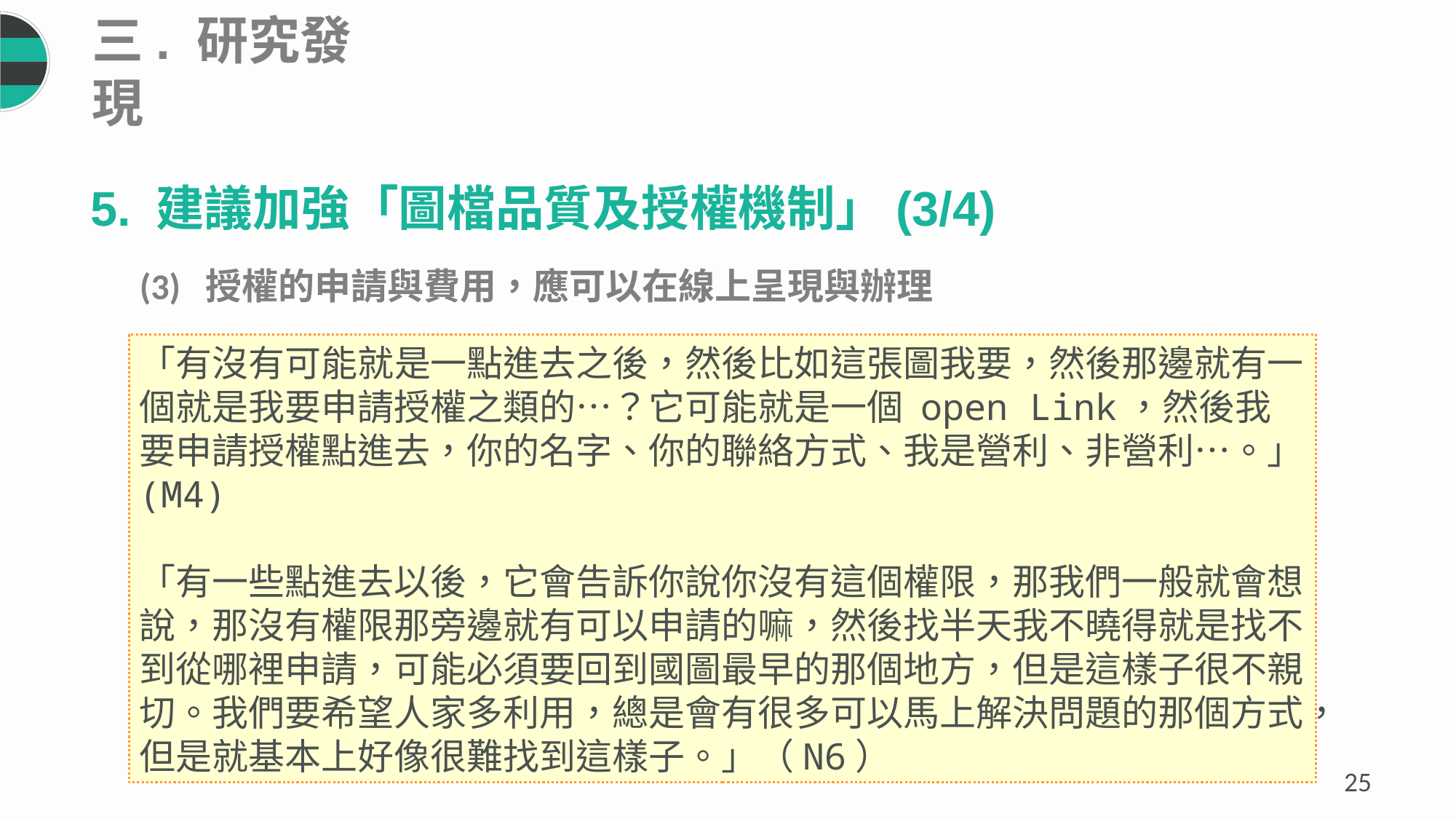

三. 研究發現
5. 建議加強「圖檔品質及授權機制」(3/4)
(3)  授權的申請與費用，應可以在線上呈現與辦理
「有沒有可能就是一點進去之後，然後比如這張圖我要，然後那邊就有一個就是我要申請授權之類的…？它可能就是一個 open Link，然後我要申請授權點進去，你的名字、你的聯絡方式、我是營利、非營利…。」(M4)

「有一些點進去以後，它會告訴你說你沒有這個權限，那我們一般就會想說，那沒有權限那旁邊就有可以申請的嘛，然後找半天我不曉得就是找不到從哪裡申請，可能必須要回到國圖最早的那個地方，但是這樣子很不親切。我們要希望人家多利用，總是會有很多可以馬上解決問題的那個方式，但是就基本上好像很難找到這樣子。」（N6）
25